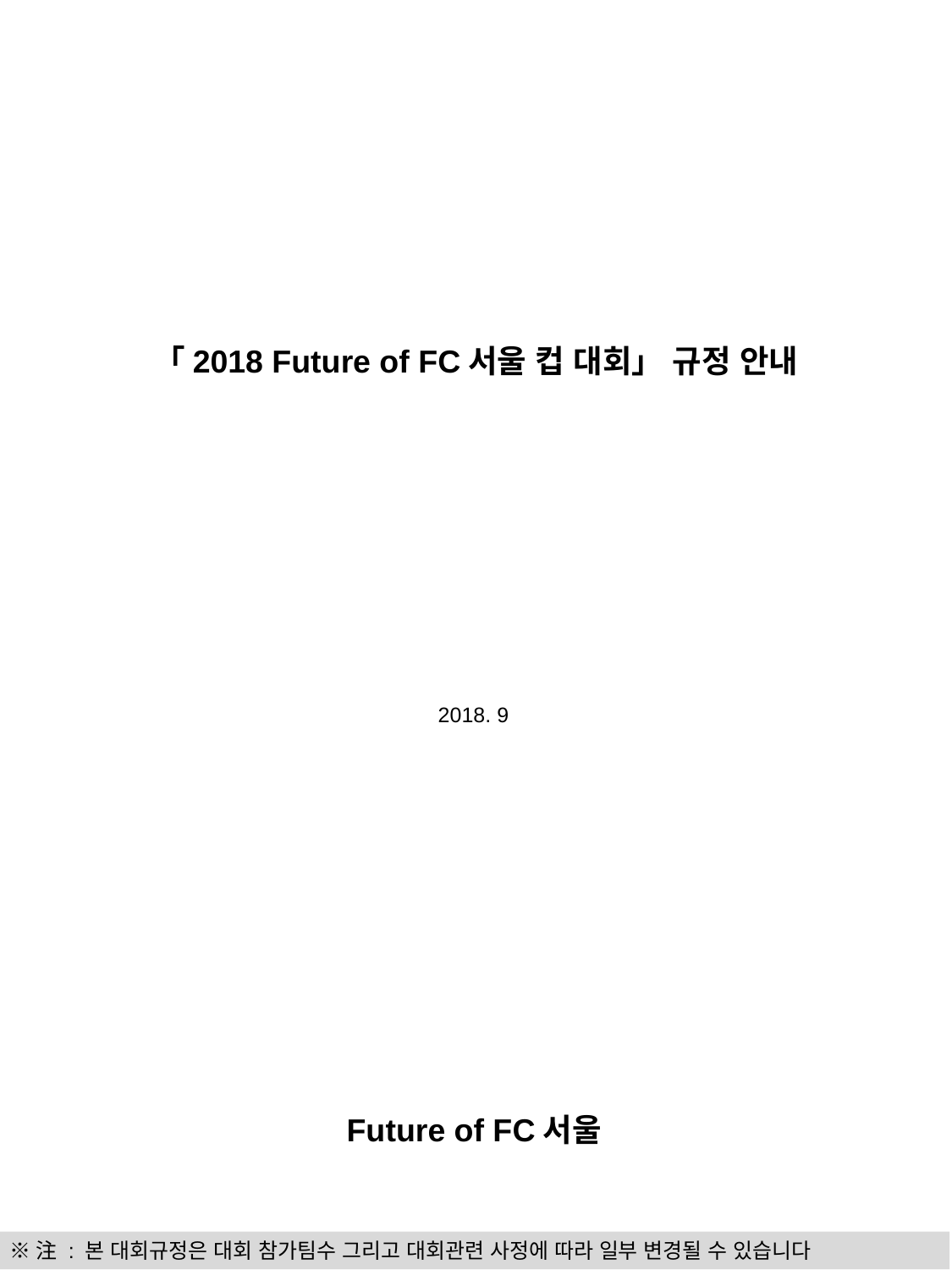

「2018 Future of FC서울 컵 대회」 규정 안내
2018. 9
Future of FC서울
※注 : 본 대회규정은 대회 참가팀수 그리고 대회관련 사정에 따라 일부 변경될 수 있습니다